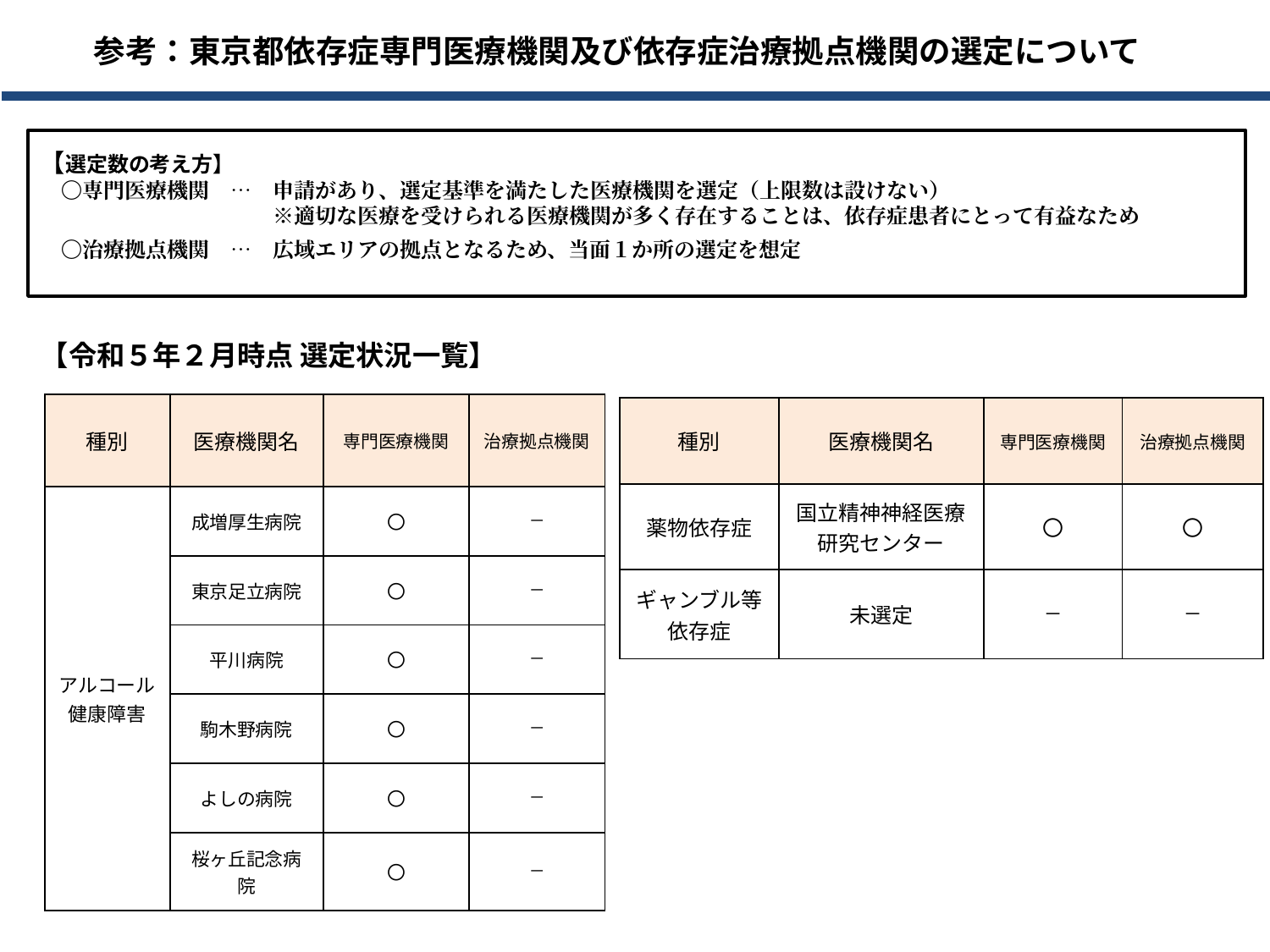

参考：東京都依存症専門医療機関及び依存症治療拠点機関の選定について

【選定数の考え方】
　〇専門医療機関　…　申請があり、選定基準を満たした医療機関を選定（上限数は設けない）
　　　　　　　　　　　※適切な医療を受けられる医療機関が多く存在することは、依存症患者にとって有益なため

　〇治療拠点機関　…　広域エリアの拠点となるため、当面１か所の選定を想定

【令和５年２月時点 選定状況一覧】
| 種別 | 医療機関名 | 専門医療機関 | 治療拠点機関 |
| --- | --- | --- | --- |
| アルコール 健康障害 | 成増厚生病院 | 〇 | ― |
|  | 東京足立病院 | 〇 | ― |
|  | 平川病院 | 〇 | ― |
|  | 駒木野病院 | 〇 | ― |
|  | よしの病院 | 〇 | ― |
|  | 桜ヶ丘記念病院 | 〇 | ― |
| 種別 | 医療機関名 | 専門医療機関 | 治療拠点機関 |
| --- | --- | --- | --- |
| 薬物依存症 | 国立精神神経医療 研究センター | 〇 | 〇 |
| ギャンブル等 依存症 | 未選定 | ― | ― |